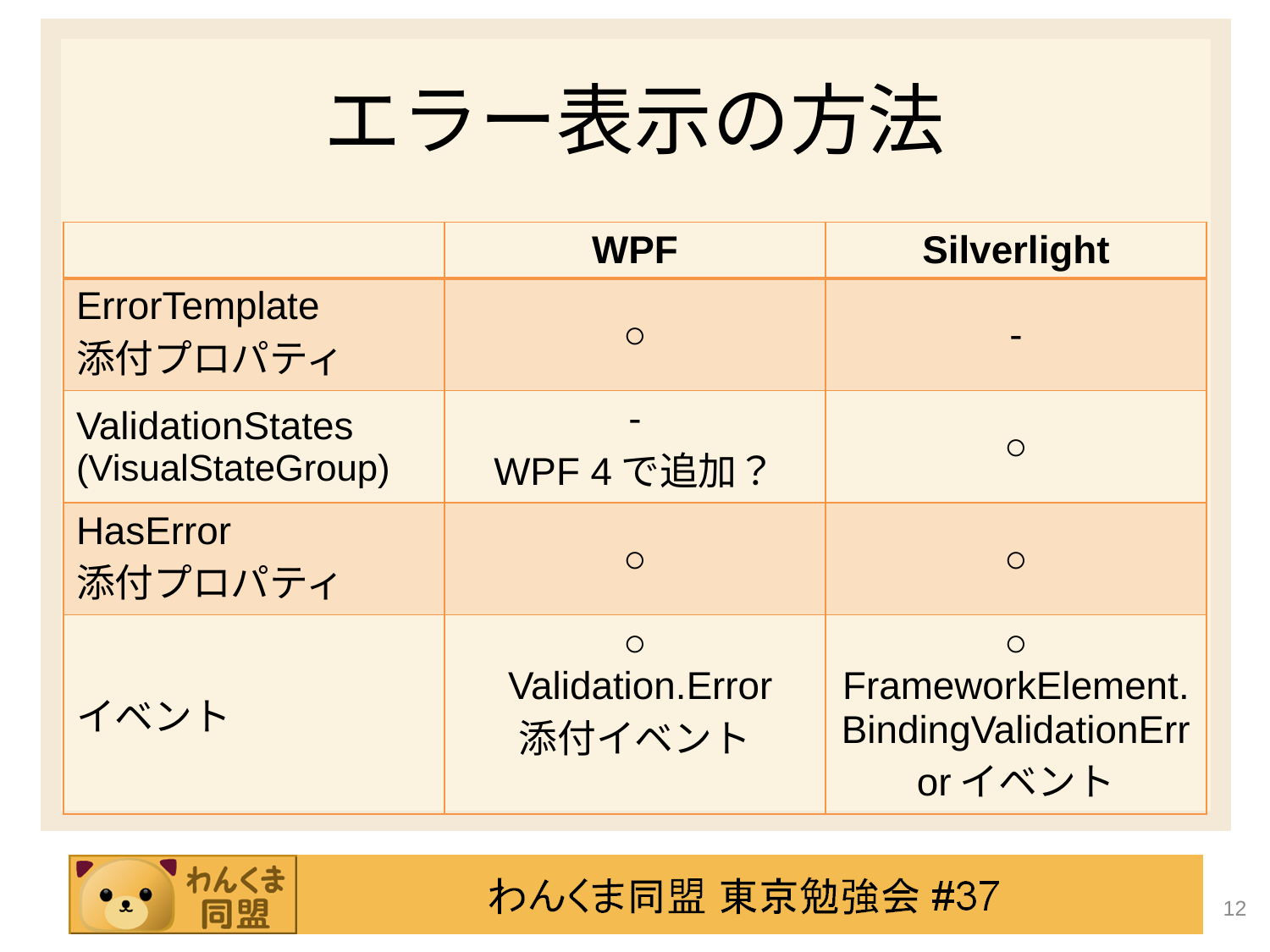

# エラー表示の方法
|  | WPF | Silverlight |
| --- | --- | --- |
| ErrorTemplate 添付プロパティ | ○ | - |
| ValidationStates (VisualStateGroup) | - WPF 4で追加？ | ○ |
| HasError 添付プロパティ | ○ | ○ |
| イベント | ○ Validation.Error 添付イベント | ○ FrameworkElement.BindingValidationErrorイベント |
12